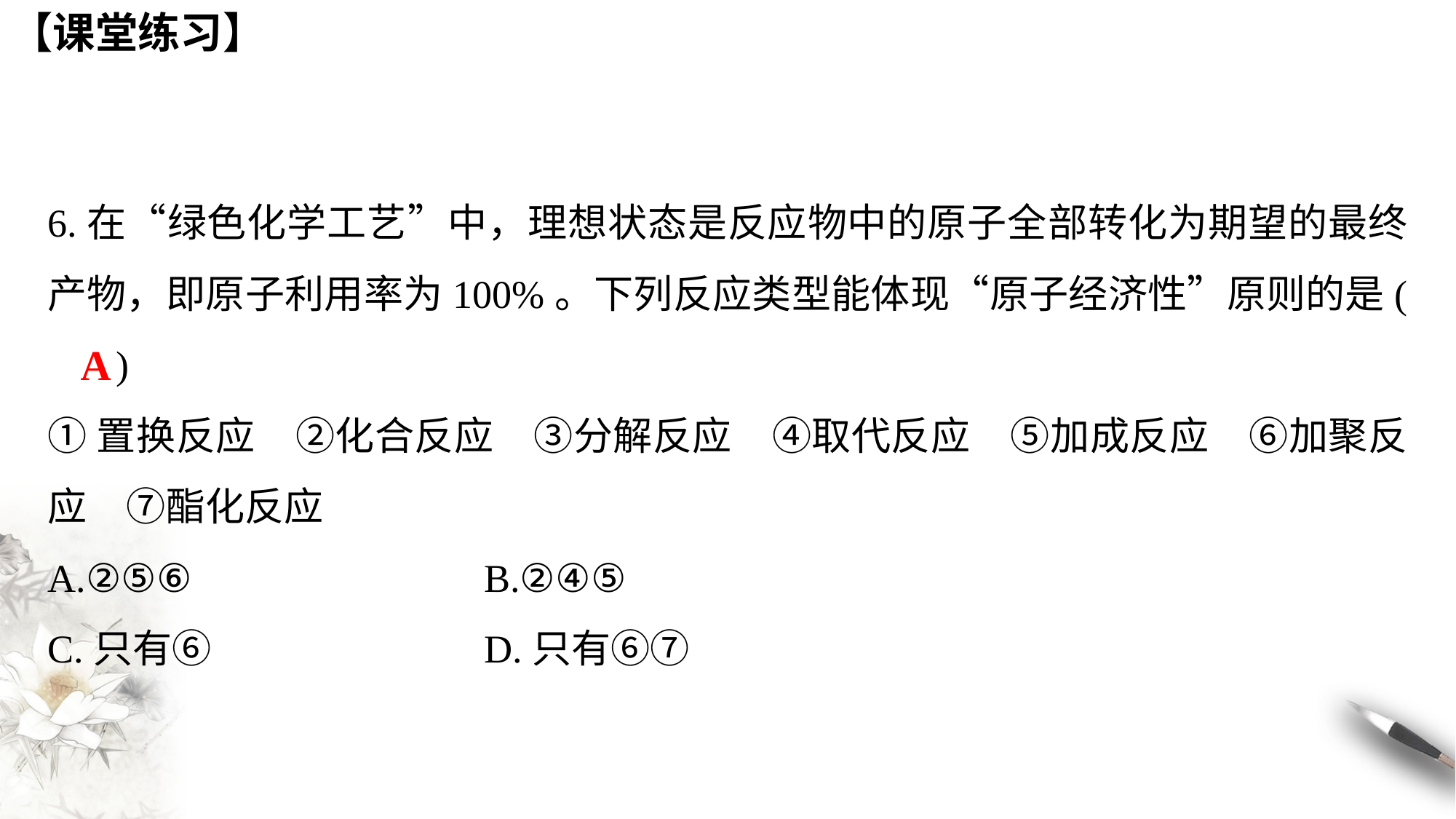

【课堂练习】
6.在“绿色化学工艺”中，理想状态是反应物中的原子全部转化为期望的最终产物，即原子利用率为100%。下列反应类型能体现“原子经济性”原则的是(        )
①置换反应　②化合反应　③分解反应　④取代反应　⑤加成反应　⑥加聚反应　⑦酯化反应
A.②⑤⑥  			B.②④⑤
C.只有⑥  			D.只有⑥⑦
A